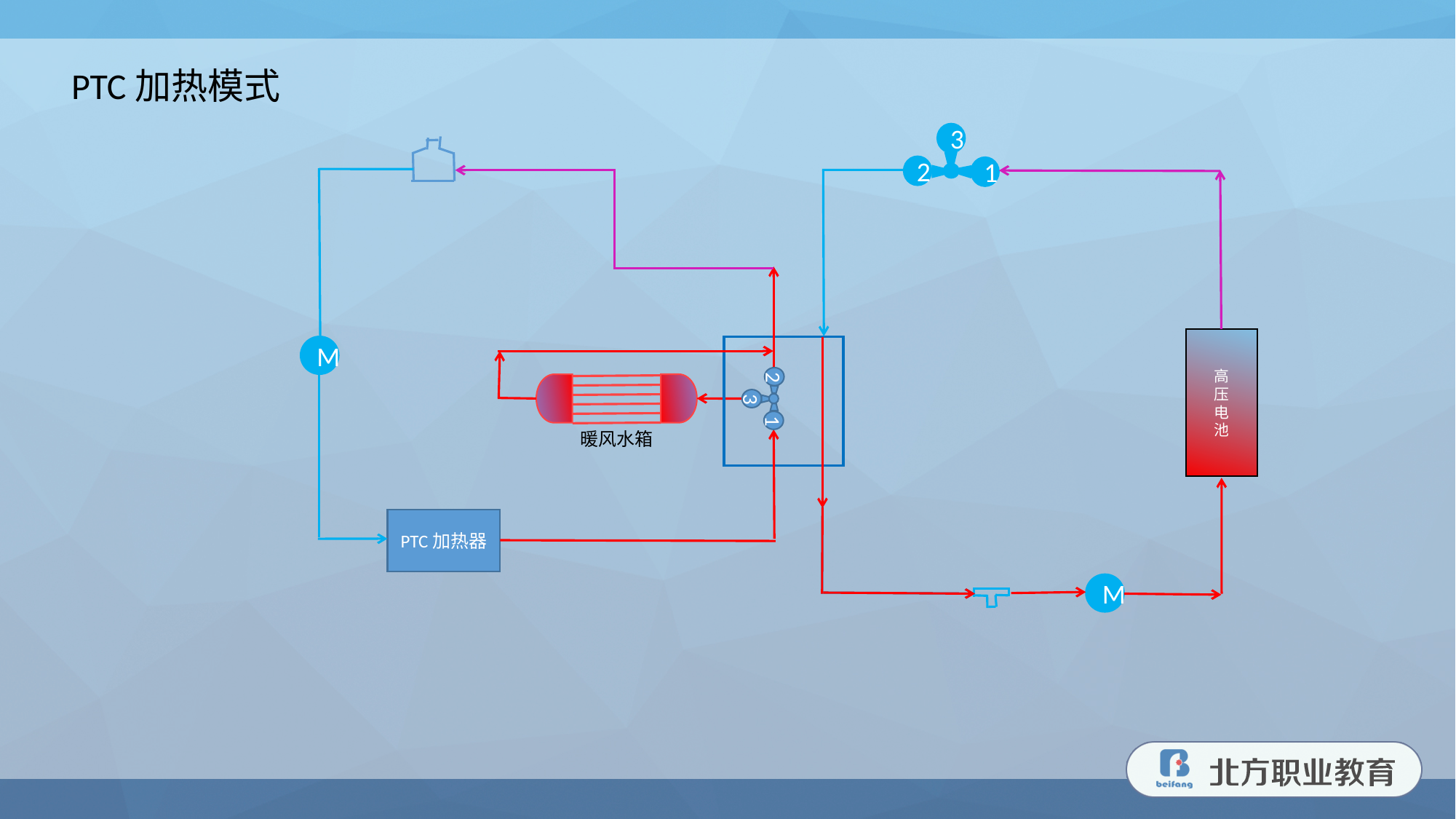

PTC加热模式
1
2

3

高
压
电
池
M

2
1

3
暖风水箱
PTC加热器
M